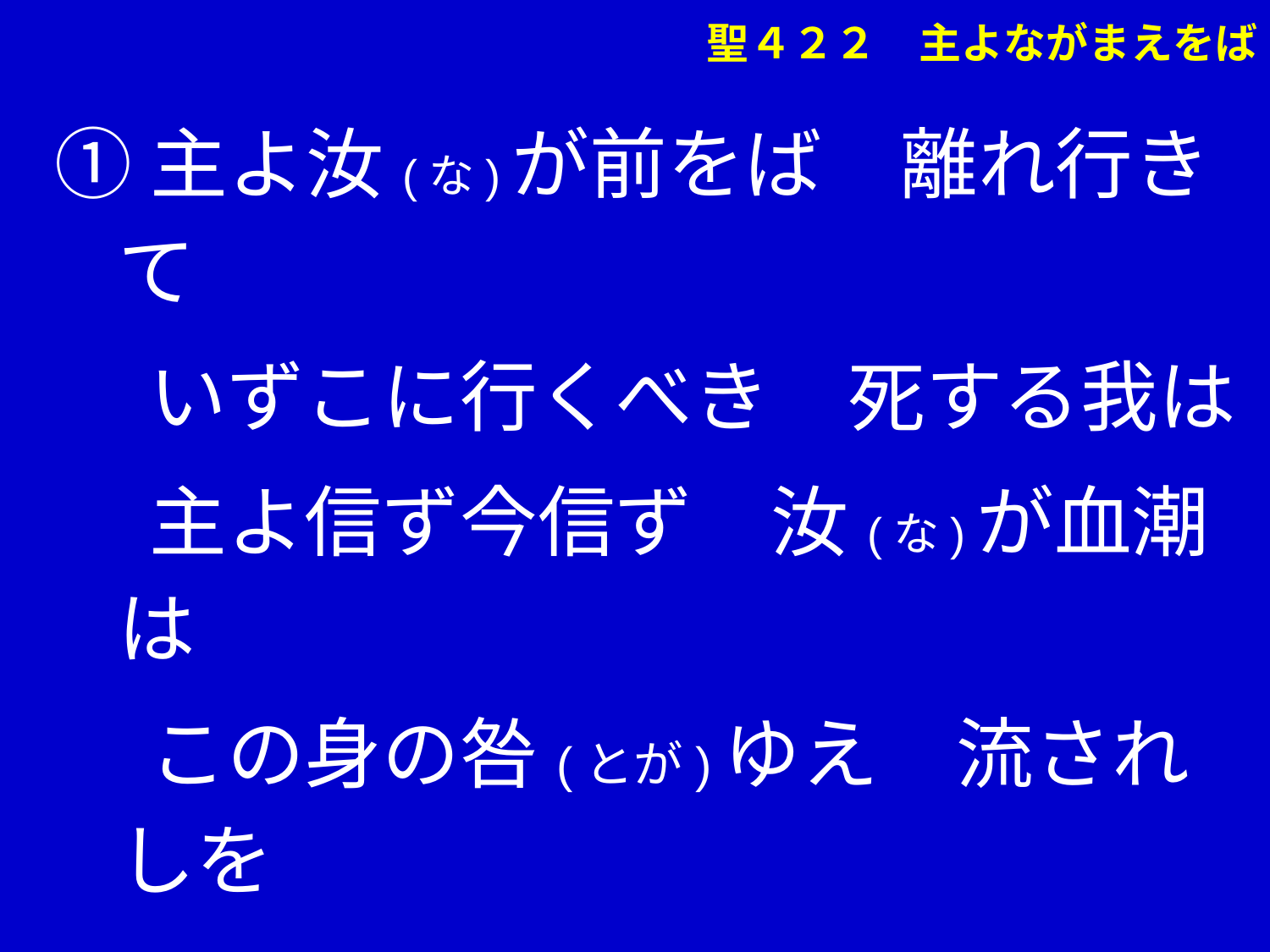

①主よ汝(な)が前をば　離れ行きて
　 いずこに行くべき　死する我は
　 主よ信ず今信ず　汝(な)が血潮は
　 この身の咎(とが)ゆえ　流されしを
聖４２２　主よながまえをば